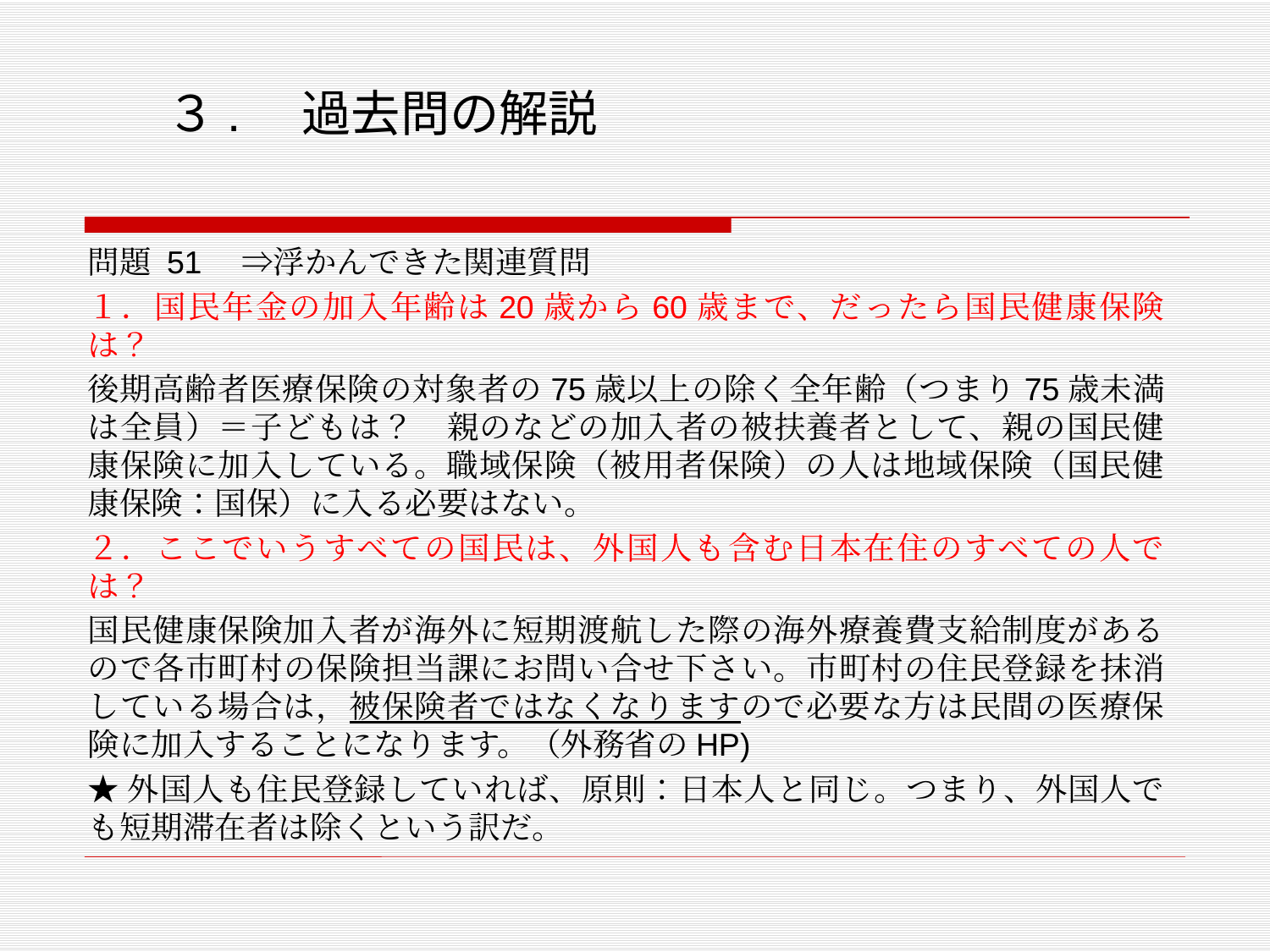

# ３.　過去問の解説
問題 51　⇒浮かんできた関連質問
１．国民年金の加入年齢は20歳から60歳まで、だったら国民健康保険は？
後期高齢者医療保険の対象者の75歳以上の除く全年齢（つまり75歳未満は全員）＝子どもは？　親のなどの加入者の被扶養者として、親の国民健康保険に加入している。職域保険（被用者保険）の人は地域保険（国民健康保険：国保）に入る必要はない。
２．ここでいうすべての国民は、外国人も含む日本在住のすべての人では？
国民健康保険加入者が海外に短期渡航した際の海外療養費支給制度があるので各市町村の保険担当課にお問い合せ下さい。市町村の住民登録を抹消している場合は，被保険者ではなくなりますので必要な方は民間の医療保険に加入することになります。（外務省のHP)
★外国人も住民登録していれば、原則：日本人と同じ。つまり、外国人でも短期滞在者は除くという訳だ。